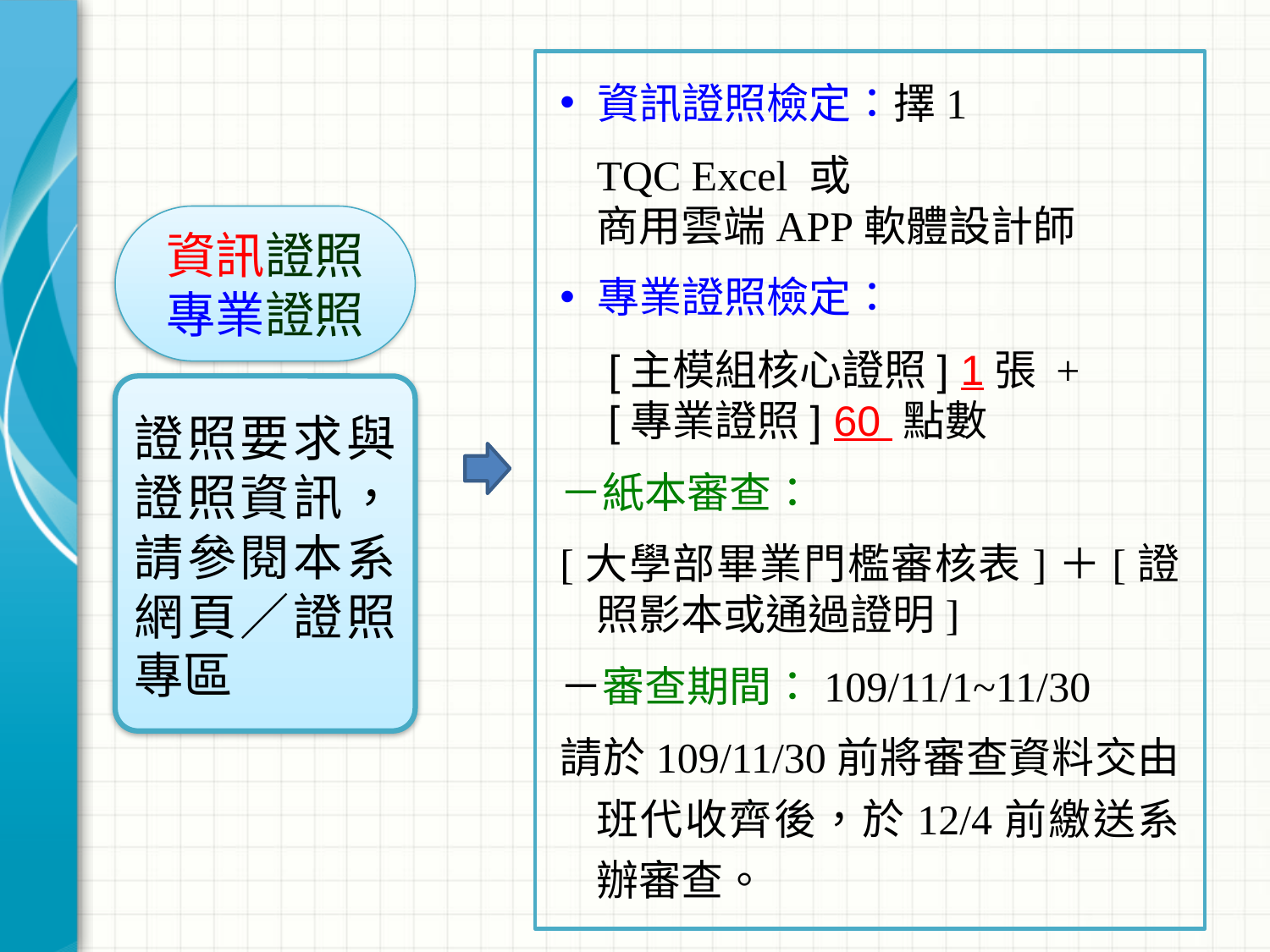

資訊證照檢定：擇1
TQC Excel 或
商用雲端APP軟體設計師
專業證照檢定：
 [主模組核心證照] 1張 +
 [專業證照] 60 點數
－紙本審查：
[大學部畢業門檻審核表]＋[證照影本或通過證明]
－審查期間：109/11/1~11/30
請於109/11/30前將審查資料交由班代收齊後，於12/4前繳送系辦審查。
資訊證照
專業證照
證照要求與證照資訊，請參閱本系網頁／證照專區